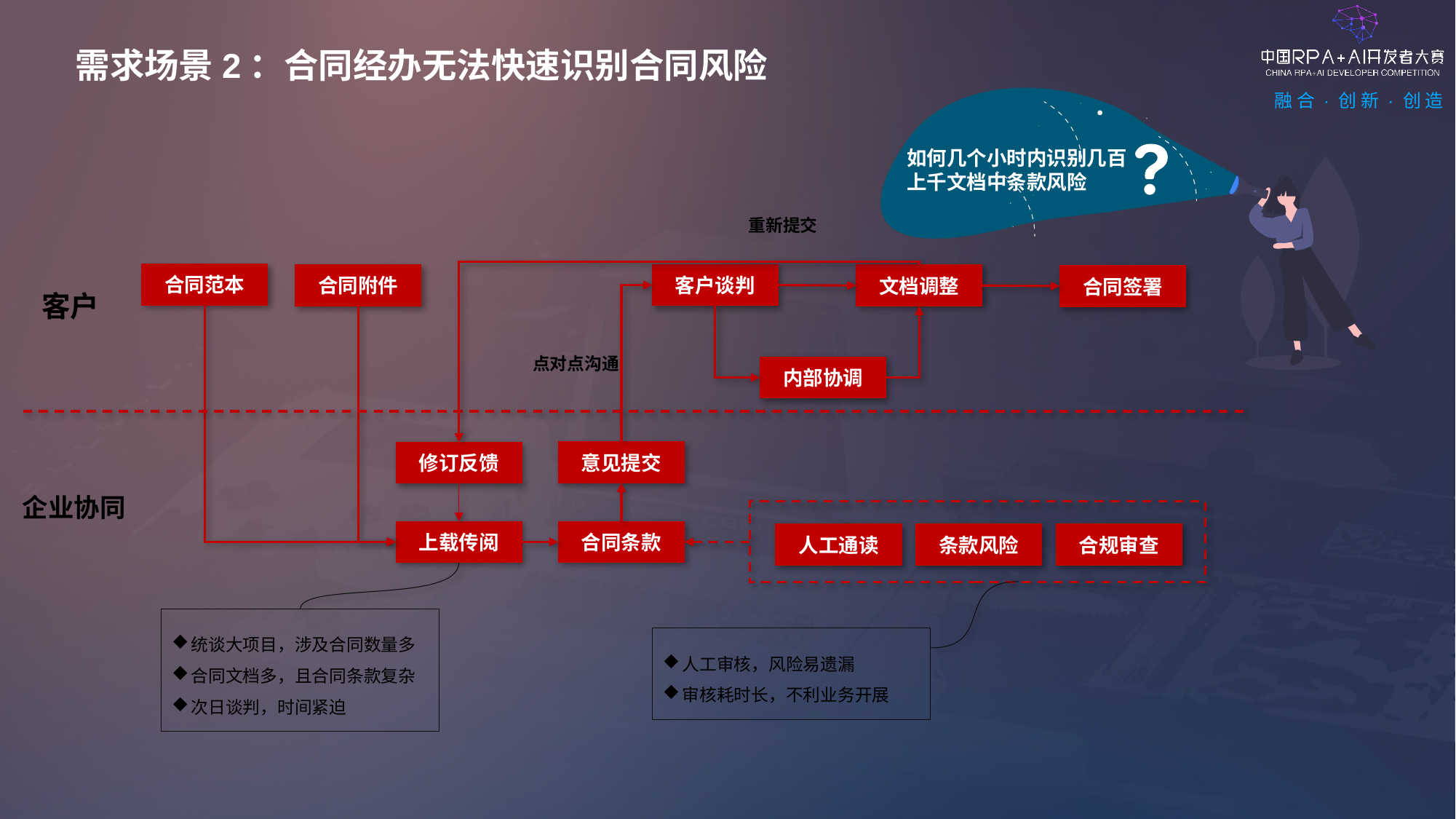

需求场景2：合同经办无法快速识别合同风险

如何几个小时内识别几百上千文档中条款风险
重新提交
合同范本
客户谈判
合同附件
文档调整
合同签署
客户
点对点沟通
内部协调
意见提交
修订反馈
企业协同

人工通读
条款风险
合规审查
上载传阅
合同条款
统谈大项目，涉及合同数量多
合同文档多，且合同条款复杂
次日谈判，时间紧迫
人工审核，风险易遗漏
审核耗时长，不利业务开展